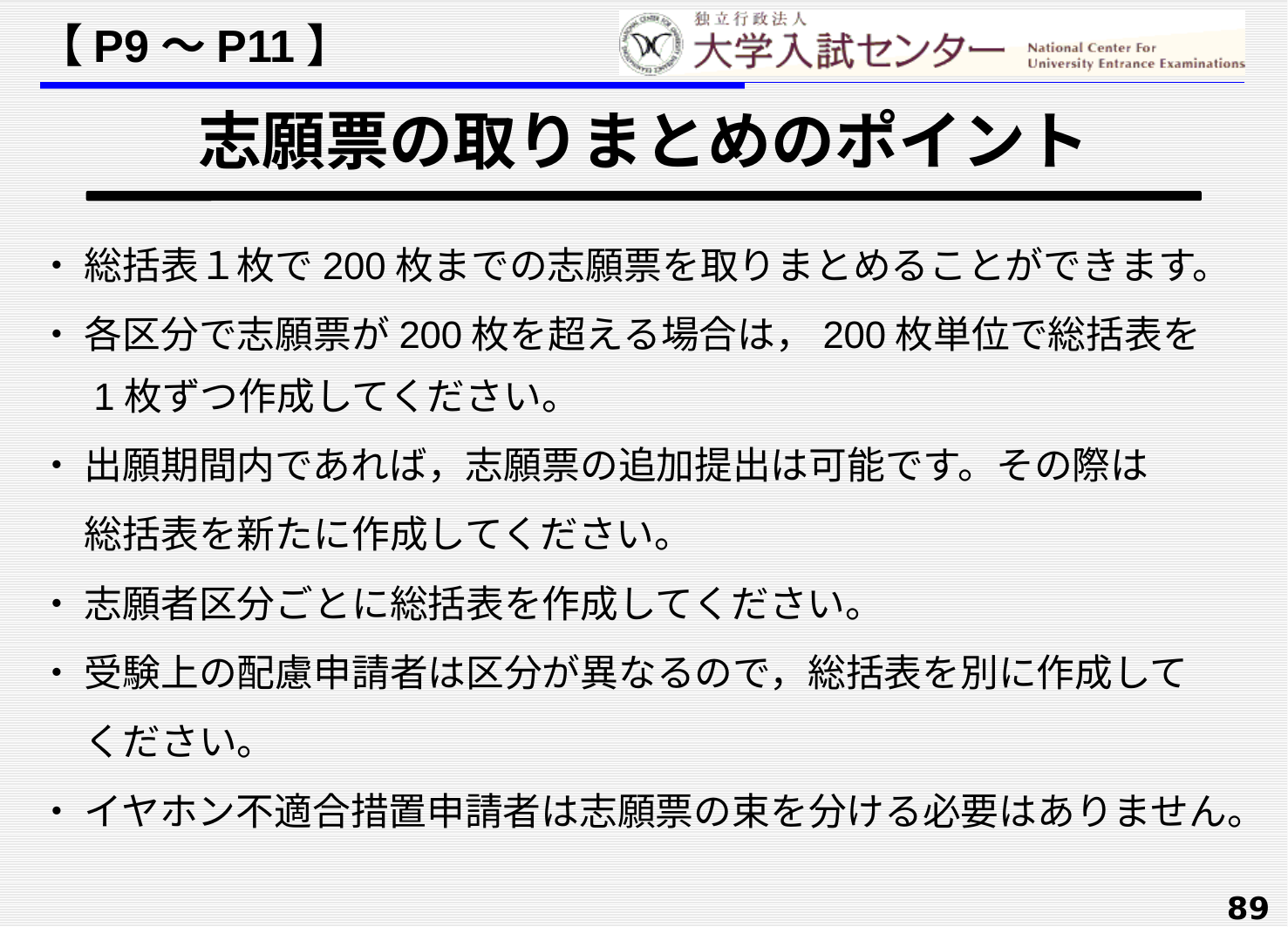

【P9～P11】
志願票の取りまとめのポイント

・ 総括表１枚で200枚までの志願票を取りまとめることができます。
・ 各区分で志願票が200枚を超える場合は，200枚単位で総括表を　
　 1枚ずつ作成してください。
・ 出願期間内であれば，志願票の追加提出は可能です。その際は
　 総括表を新たに作成してください。
・ 志願者区分ごとに総括表を作成してください。
・ 受験上の配慮申請者は区分が異なるので，総括表を別に作成して
　 ください。
・ イヤホン不適合措置申請者は志願票の束を分ける必要はありません。

89